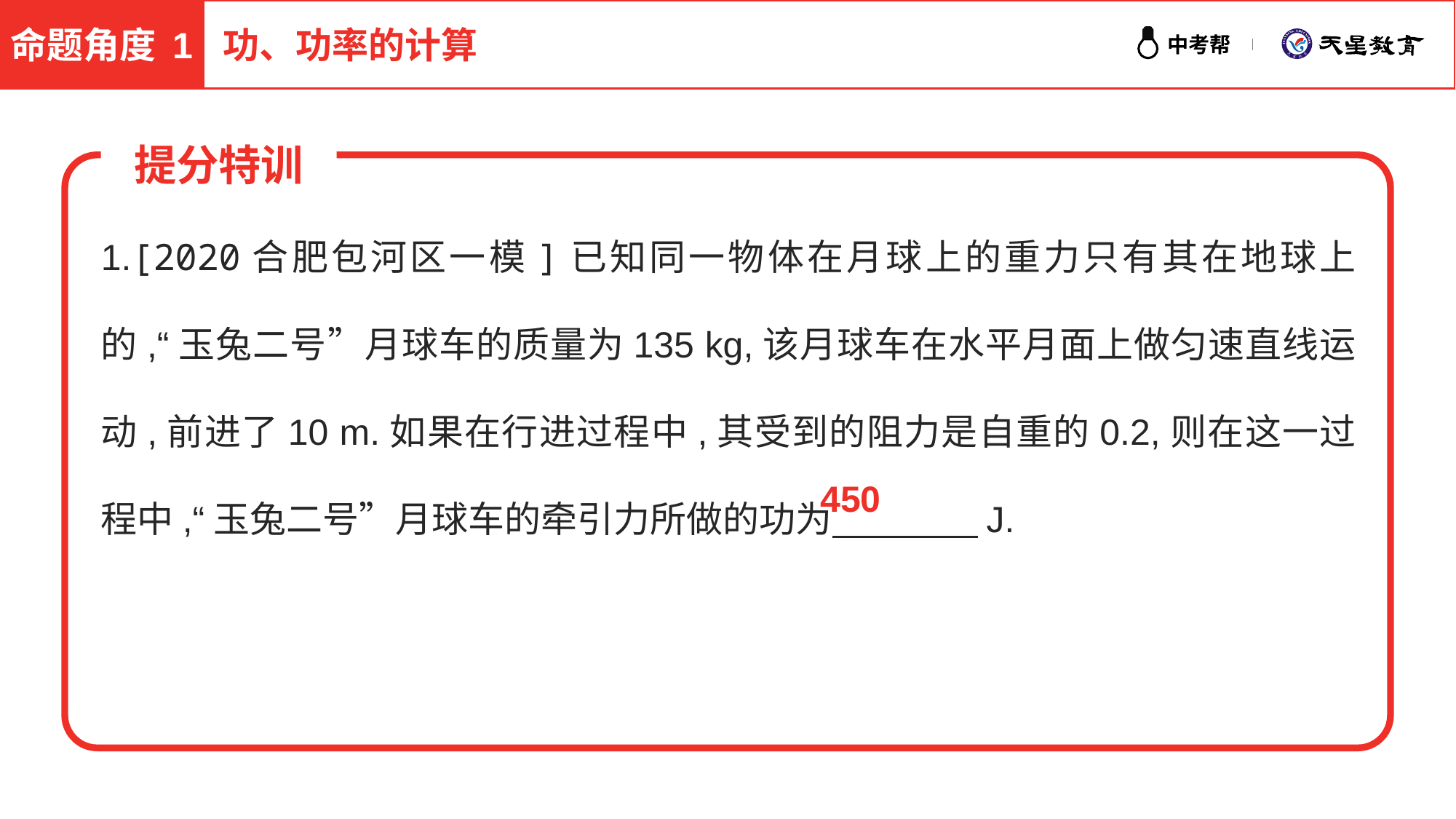

命题角度 1
功、功率的计算
提分特训

1.[2020合肥包河区一模]已知同一物体在月球上的重力只有其在地球上的,“玉兔二号”月球车的质量为135 kg,该月球车在水平月面上做匀速直线运动,前进了10 m.如果在行进过程中,其受到的阻力是自重的0.2,则在这一过程中,“玉兔二号”月球车的牵引力所做的功为　　　　J.
450